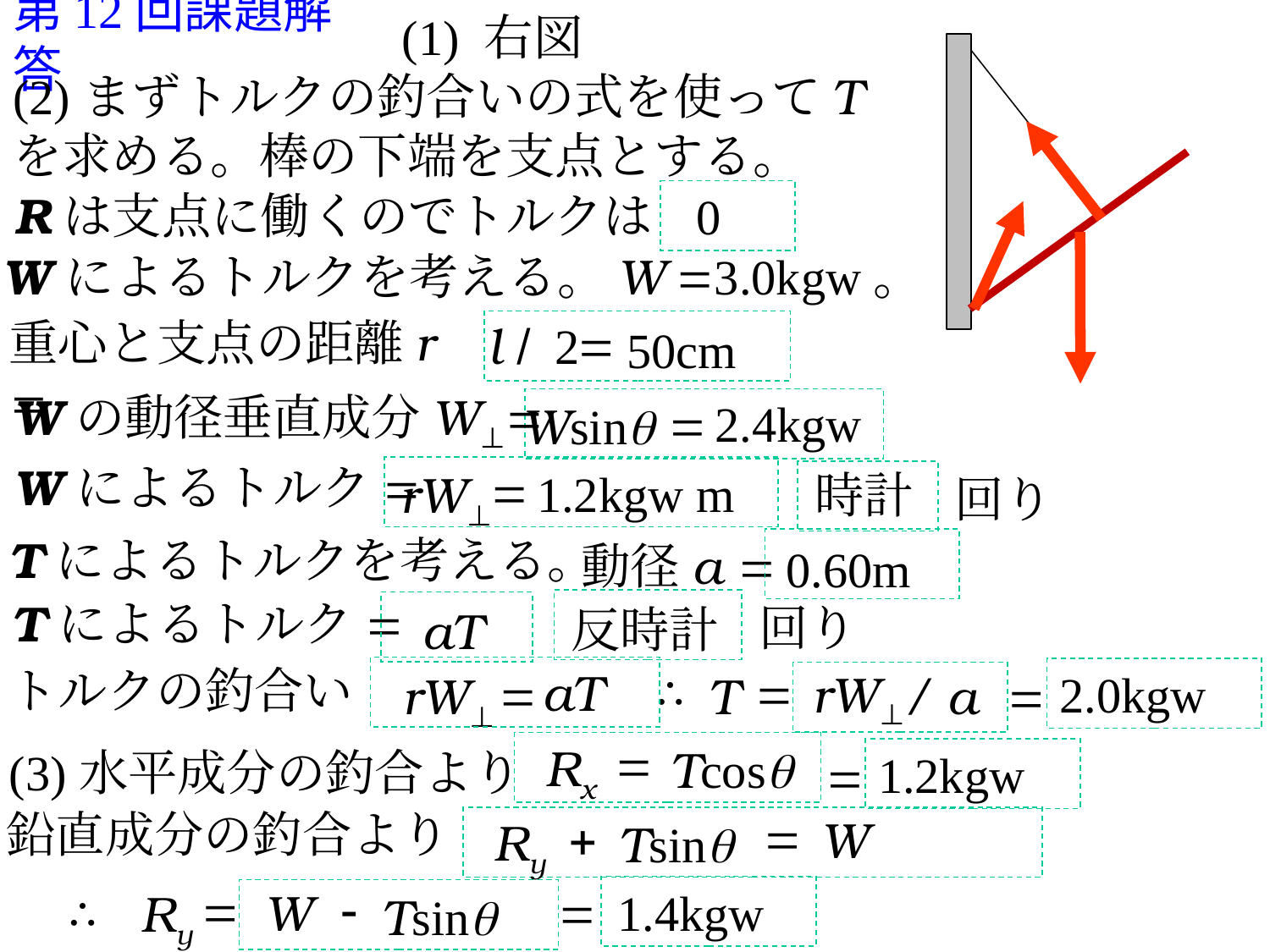

# 第12回課題解答
(1) 右図

(2)まずトルクの釣合いの式を使ってTを求める。棒の下端を支点とする。

Rは支点に働くのでトルクは
0

Wによるトルクを考える。W =3.0kgw。
重心と支点の距離r =
=
l / 2

50cm
Wの動径垂直成分W⊥=
2.4kgw
=
Wsinθ

Wによるトルク=
=
1.2kgw m

rW⊥
時計

回り
Tによるトルクを考える。
動径a =

0.60m
Tによるトルク=

回り

反時計
aT
トルクの釣合い
∴
=
aT

rW⊥
=
2.0kgw

T
/ a
=
rW⊥

=
Rx
Tcosθ

(3)水平成分の釣合より
1.2kgw

=
鉛直成分の釣合より
=
+
W
Ry
Tsinθ

=
−
=
1.4kgw
W
∴

Ry
Tsinθ